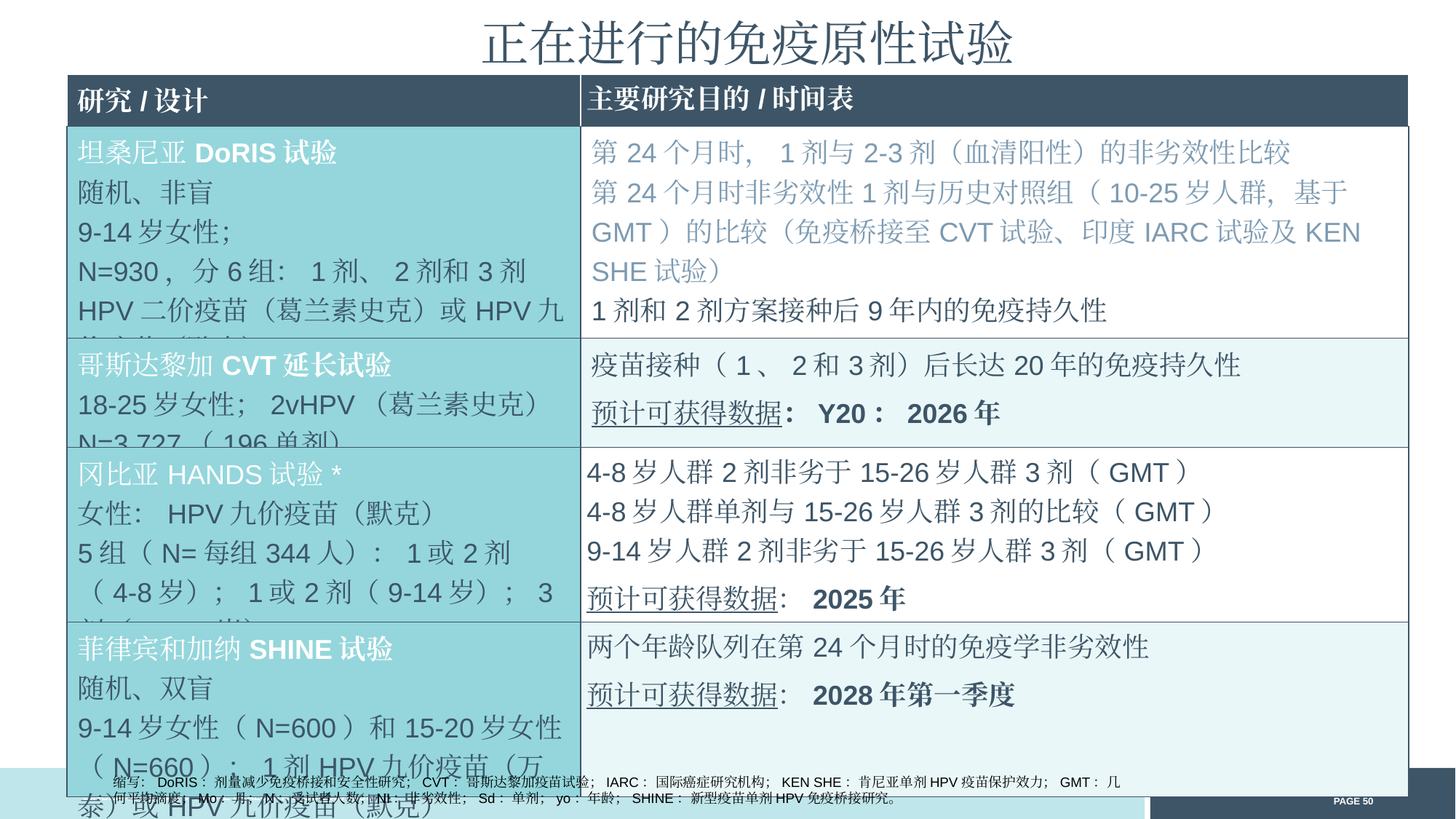

正在进行的免疫原性试验
| 研究/设计 | 主要研究目的/时间表 |
| --- | --- |
| 坦桑尼亚DoRIS试验 随机、非盲 9-14岁女性； N=930，分6组：1剂、2剂和3剂HPV二价疫苗（葛兰素史克）或HPV九价疫苗（默克） | 第24个月时，1剂与2-3剂（血清阳性）的非劣效性比较 第24个月时非劣效性1剂与历史对照组（10-25岁人群，基于GMT）的比较（免疫桥接至CVT试验、印度IARC试验及KEN SHE试验） 1剂和2剂方案接种后9年内的免疫持久性 预计可获得数据：2027年 |
| 哥斯达黎加CVT延长试验 18-25岁女性；2vHPV（葛兰素史克） N=3,727（196单剂） | 疫苗接种（1、2和3剂）后长达20年的免疫持久性 预计可获得数据：Y20：2026年 |
| 冈比亚HANDS试验\* 女性：HPV九价疫苗（默克） 5组（N=每组344人）：1或2剂（4-8岁）；1或2剂（9-14岁）；3剂（15-26岁） | 4-8岁人群2剂非劣于15-26岁人群3剂（GMT） 4-8岁人群单剂与15-26岁人群3剂的比较（GMT） 9-14岁人群2剂非劣于15-26岁人群3剂（GMT） 预计可获得数据：2025年 |
| 菲律宾和加纳SHINE试验 随机、双盲 9-14岁女性（N=600）和15-20岁女性（N=660）；1剂HPV九价疫苗（万泰）或HPV九价疫苗（默克） | 两个年龄队列在第24个月时的免疫学非劣效性 预计可获得数据：2028年第一季度 |
缩写：DoRIS：剂量减少免疫桥接和安全性研究；CVT：哥斯达黎加疫苗试验；IARC：国际癌症研究机构；KEN SHE：肯尼亚单剂HPV疫苗保护效力；GMT：几何平均滴度；Mo：月；N：受试者人数；NI：非劣效性；Sd：单剂；yo：年龄；SHINE：新型疫苗单剂HPV免疫桥接研究。